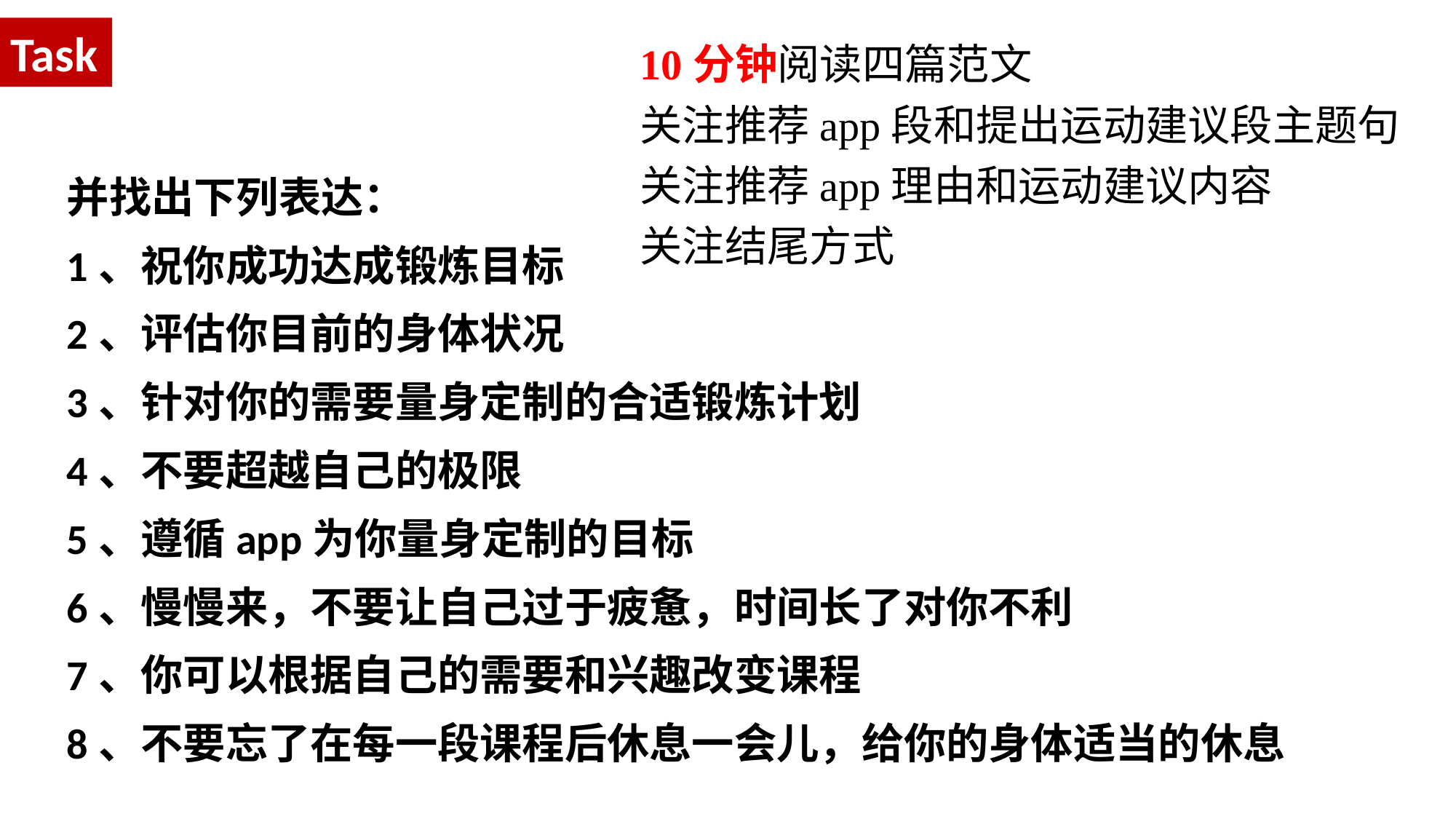

Task
10分钟阅读四篇范文
关注推荐app段和提出运动建议段主题句
关注推荐app理由和运动建议内容
关注结尾方式
并找出下列表达：
1、祝你成功达成锻炼目标
2、评估你目前的身体状况
3、针对你的需要量身定制的合适锻炼计划
4、不要超越自己的极限
5、遵循app为你量身定制的目标
6、慢慢来，不要让自己过于疲惫，时间长了对你不利
7、你可以根据自己的需要和兴趣改变课程
8、不要忘了在每一段课程后休息一会儿，给你的身体适当的休息